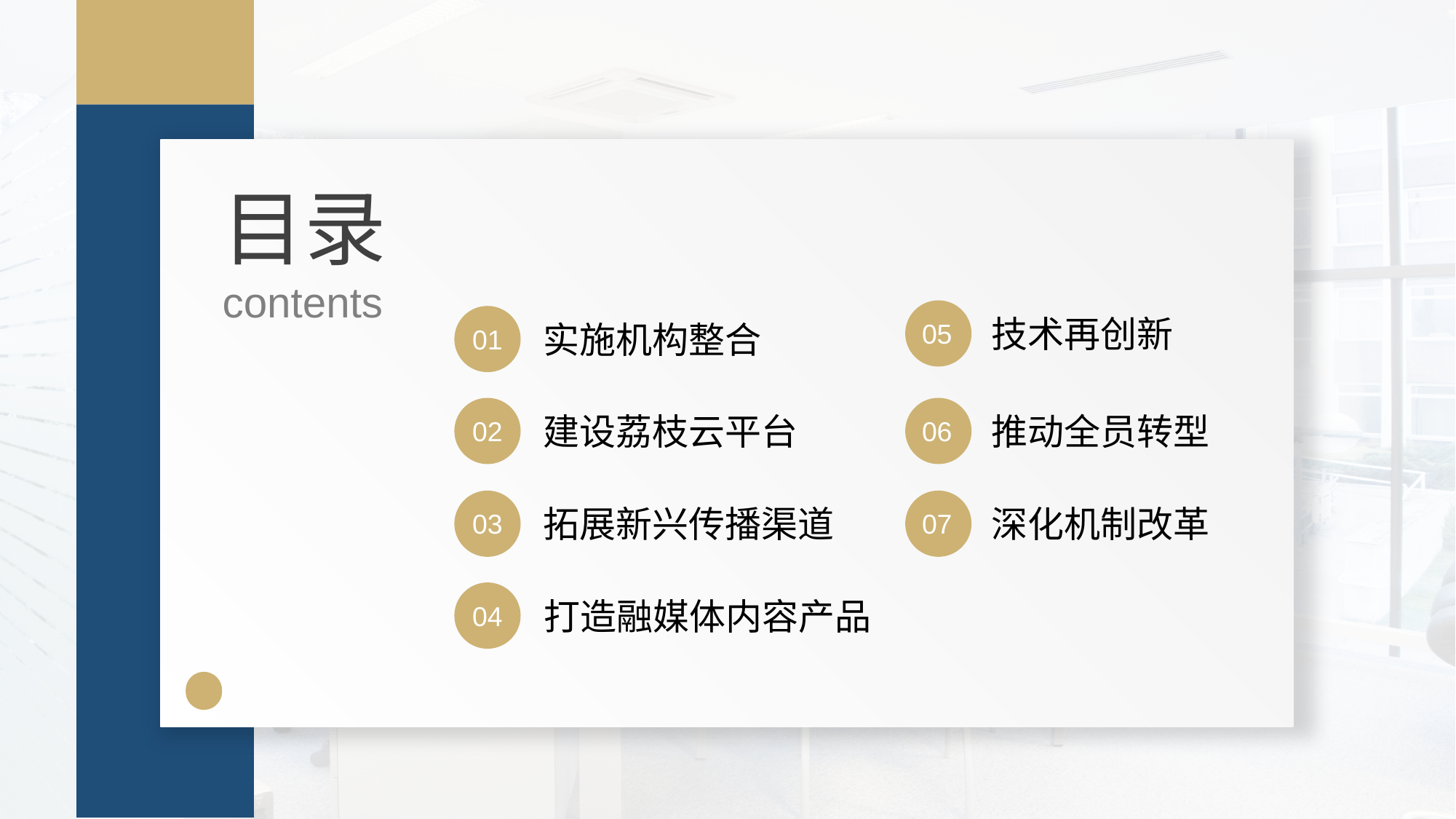

目录
contents

05
技术再创新

01
实施机构整合

02
建设荔枝云平台

06
推动全员转型

03
拓展新兴传播渠道

07
深化机制改革

04
打造融媒体内容产品